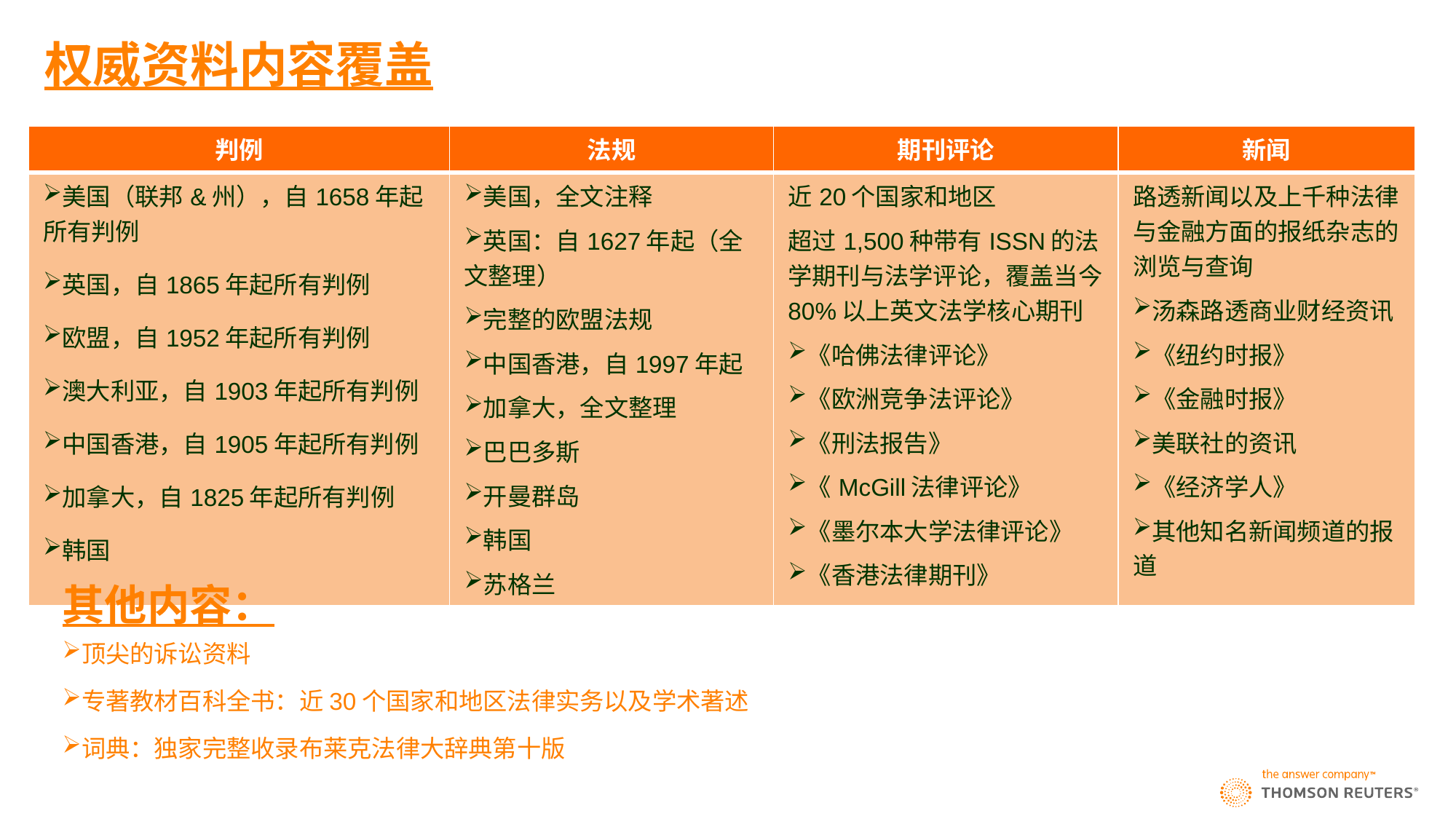

# 权威资料内容覆盖
| 判例 | 法规 | 期刊评论 | 新闻 |
| --- | --- | --- | --- |
| 美国（联邦&州），自1658年起所有判例 英国，自1865年起所有判例 欧盟，自1952年起所有判例 澳大利亚，自1903年起所有判例 中国香港，自1905年起所有判例 加拿大，自1825年起所有判例 韩国 | 美国，全文注释 英国：自1627年起（全文整理） 完整的欧盟法规 中国香港，自1997年起 加拿大，全文整理 巴巴多斯 开曼群岛 韩国 苏格兰 | 近20个国家和地区 超过1,500种带有ISSN的法学期刊与法学评论，覆盖当今80%以上英文法学核心期刊 《哈佛法律评论》 《欧洲竞争法评论》 《刑法报告》 《McGill法律评论》 《墨尔本大学法律评论》 《香港法律期刊》 | 路透新闻以及上千种法律与金融方面的报纸杂志的浏览与查询 汤森路透商业财经资讯 《纽约时报》 《金融时报》 美联社的资讯 《经济学人》 其他知名新闻频道的报道 |
其他内容：
顶尖的诉讼资料
专著教材百科全书：近30个国家和地区法律实务以及学术著述
词典：独家完整收录布莱克法律大辞典第十版